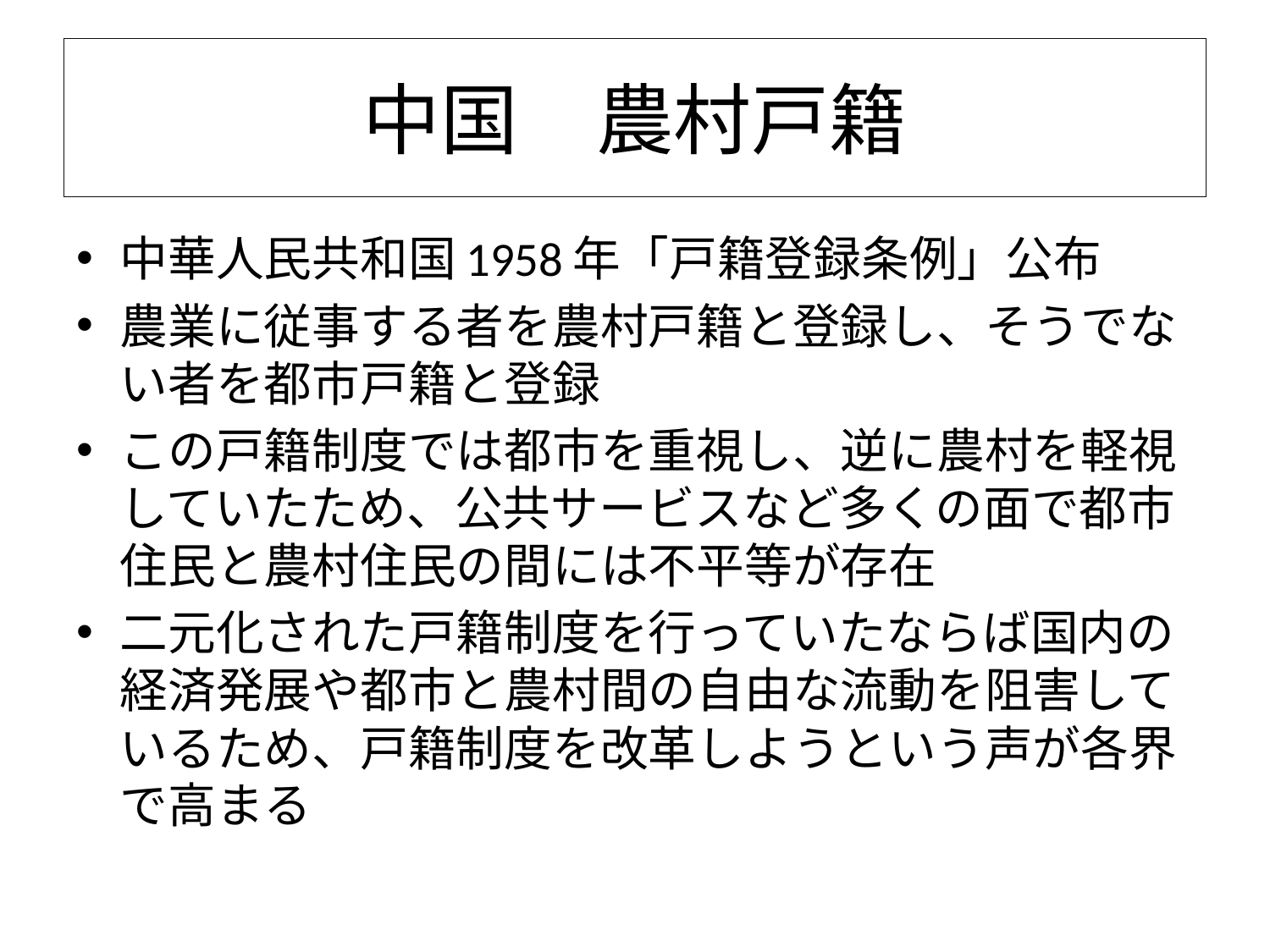

# 中国　農村戸籍
中華人民共和国1958年「戸籍登録条例」公布
農業に従事する者を農村戸籍と登録し、そうでない者を都市戸籍と登録
この戸籍制度では都市を重視し、逆に農村を軽視していたため、公共サービスなど多くの面で都市住民と農村住民の間には不平等が存在
二元化された戸籍制度を行っていたならば国内の経済発展や都市と農村間の自由な流動を阻害しているため、戸籍制度を改革しようという声が各界で高まる